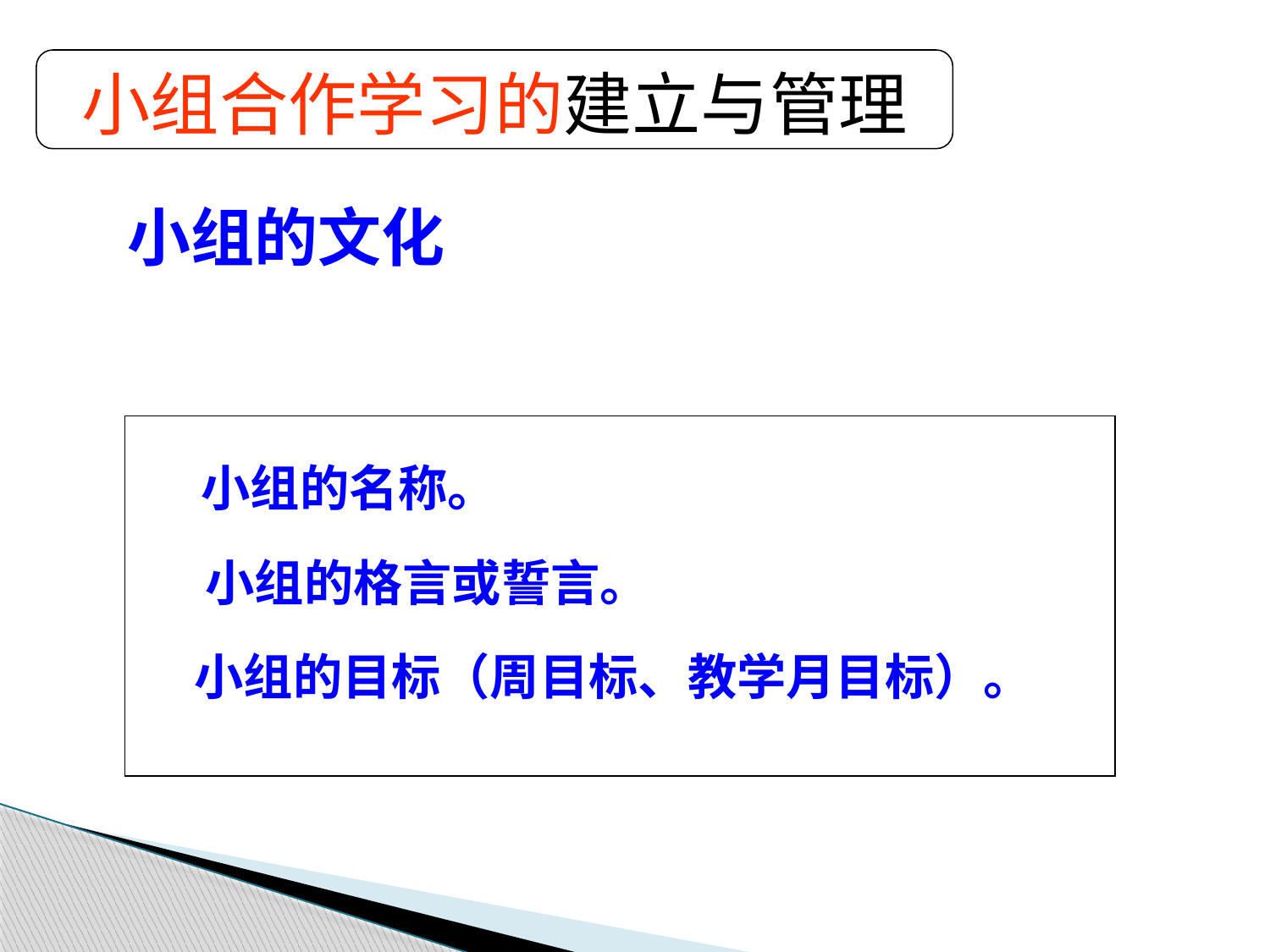

小组合作学习的建立与管理
小组的文化
小组的名称。
     小组的格言或誓言。
    小组的目标（周目标、教学月目标）。